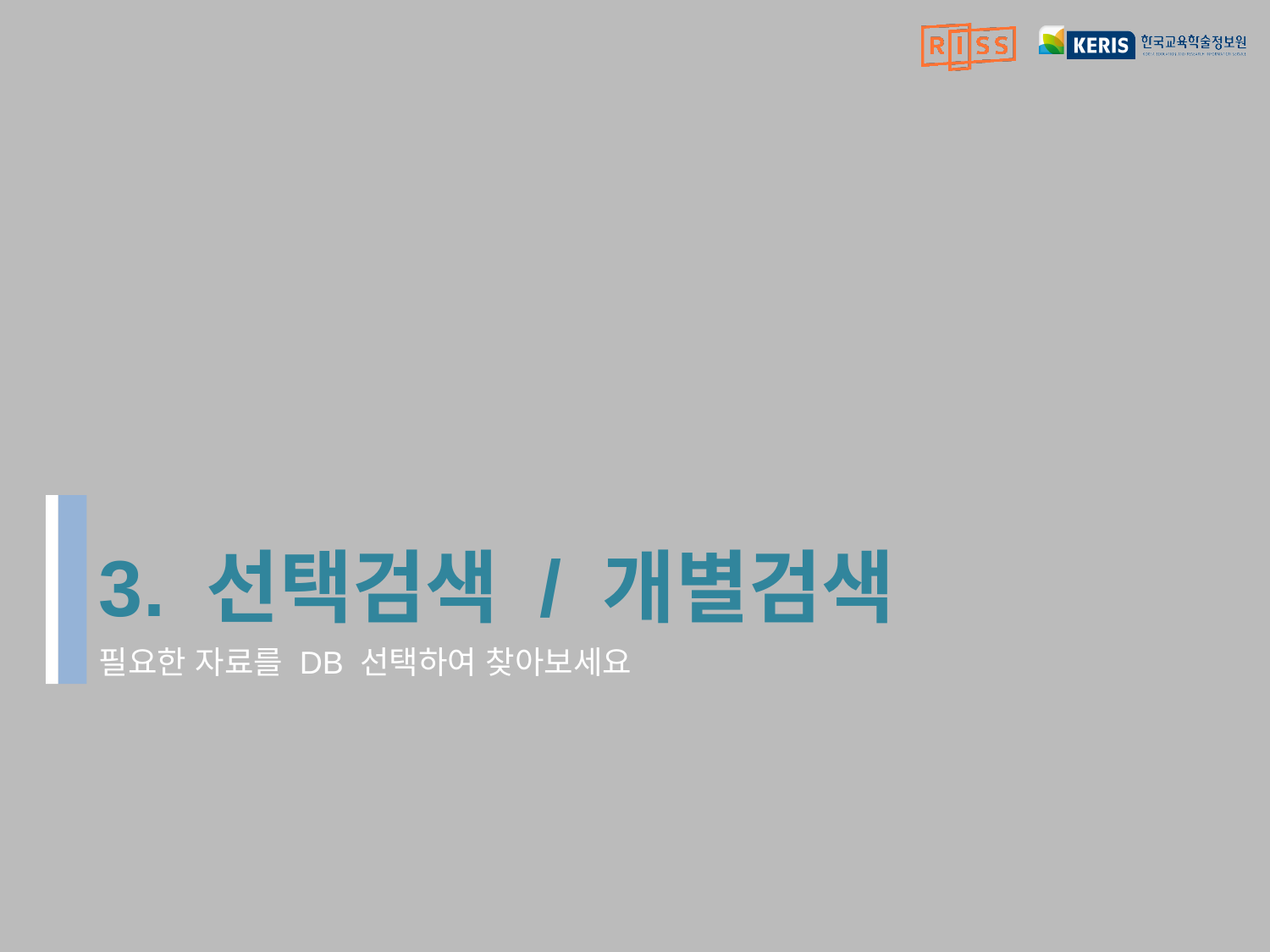

# 3. 선택검색 / 개별검색
필요한 자료를 DB 선택하여 찾아보세요